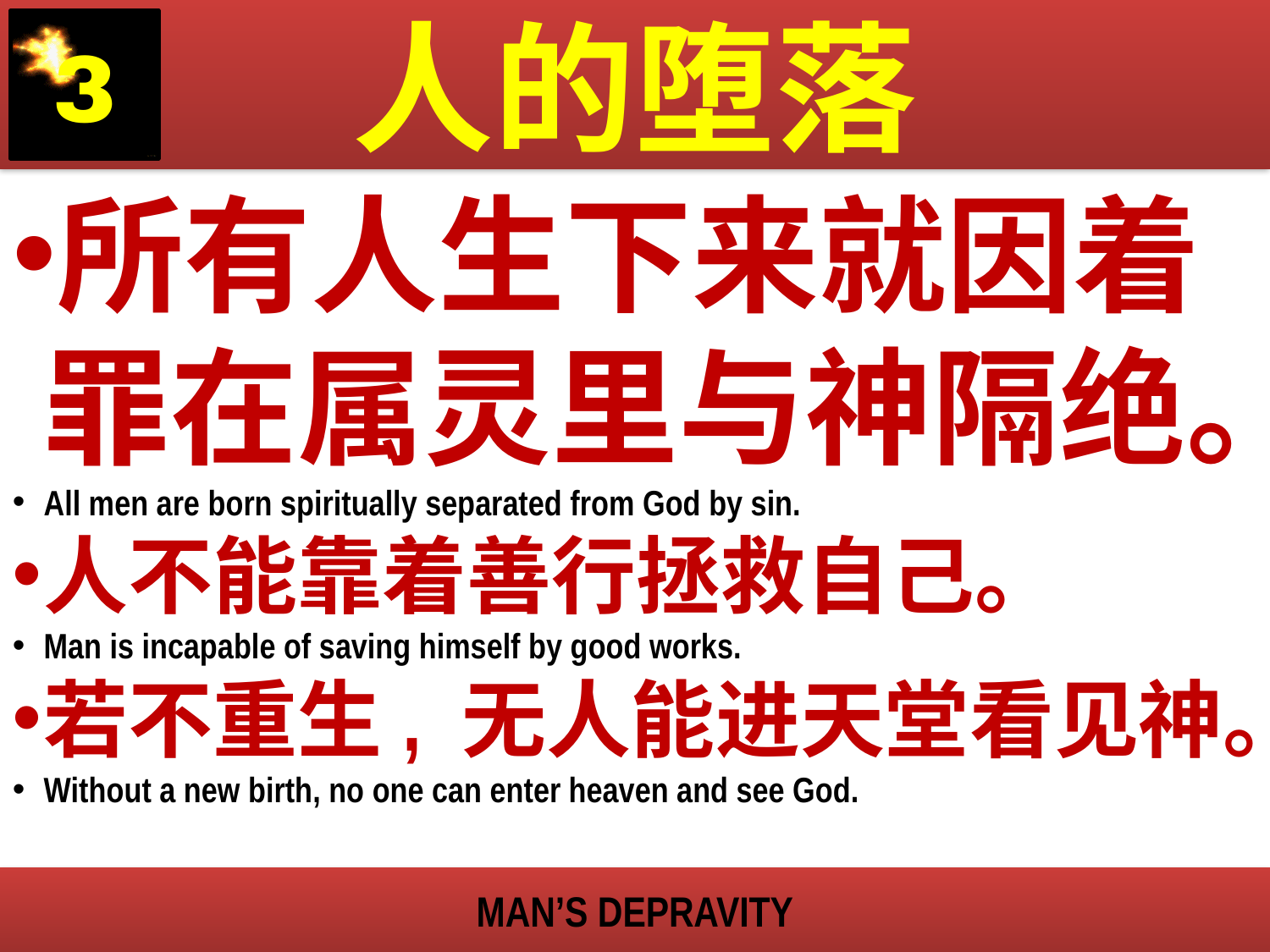

人的堕落
3
所有人生下来就因着罪在属灵里与神隔绝。
All men are born spiritually separated from God by sin.
人不能靠着善行拯救自己。
Man is incapable of saving himself by good works.
若不重生, 无人能进天堂看见神。
Without a new birth, no one can enter heaven and see God.
MAN’S DEPRAVITY